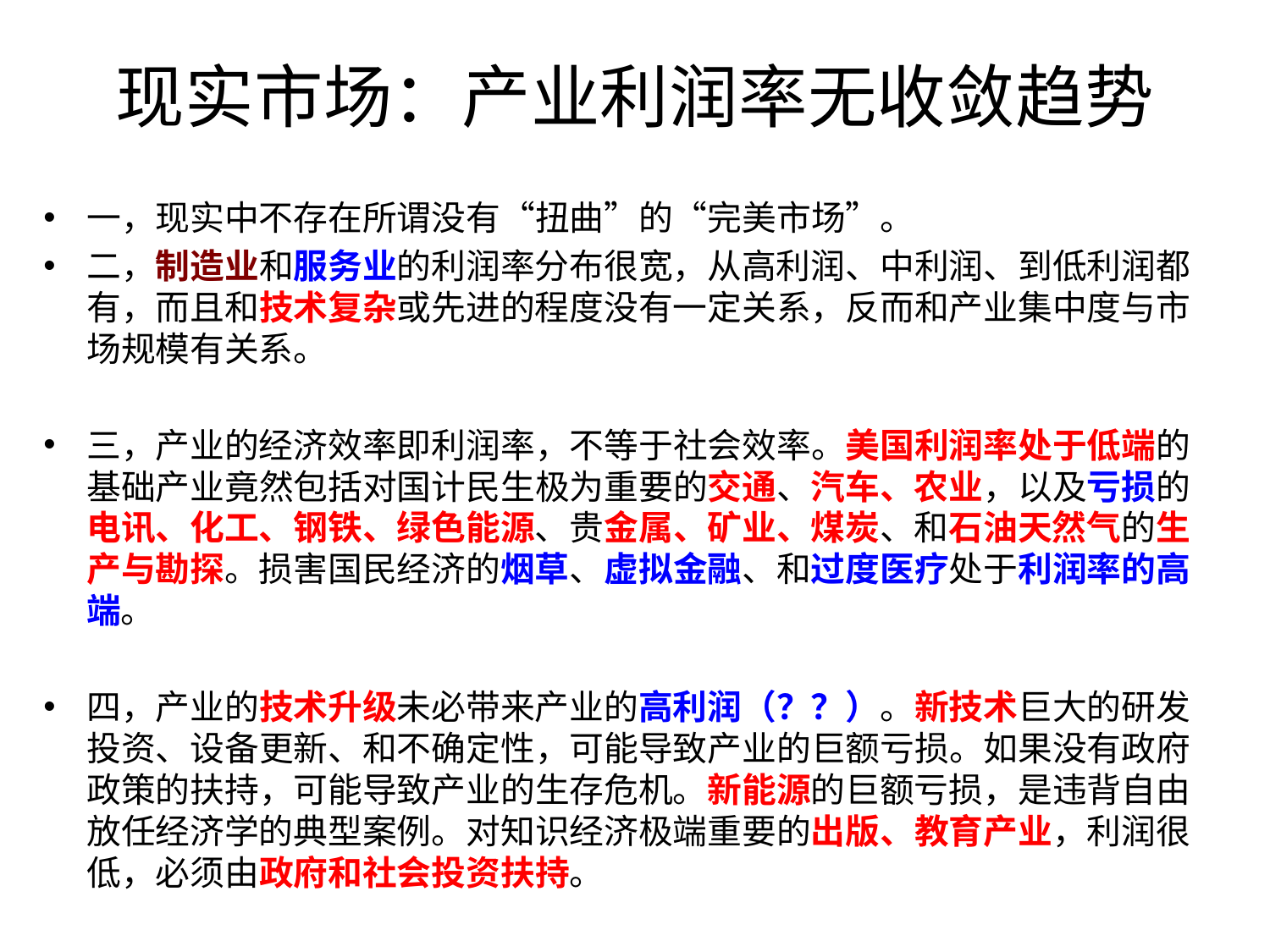

# 现实市场：产业利润率无收敛趋势
一，现实中不存在所谓没有“扭曲”的“完美市场”。
二，制造业和服务业的利润率分布很宽，从高利润、中利润、到低利润都有，而且和技术复杂或先进的程度没有一定关系，反而和产业集中度与市场规模有关系。

三，产业的经济效率即利润率，不等于社会效率。美国利润率处于低端的基础产业竟然包括对国计民生极为重要的交通、汽车、农业，以及亏损的电讯、化工、钢铁、绿色能源、贵金属、矿业、煤炭、和石油天然气的生产与勘探。损害国民经济的烟草、虚拟金融、和过度医疗处于利润率的高端。

四，产业的技术升级未必带来产业的高利润（？？）。新技术巨大的研发投资、设备更新、和不确定性，可能导致产业的巨额亏损。如果没有政府政策的扶持，可能导致产业的生存危机。新能源的巨额亏损，是违背自由放任经济学的典型案例。对知识经济极端重要的出版、教育产业，利润很低，必须由政府和社会投资扶持。